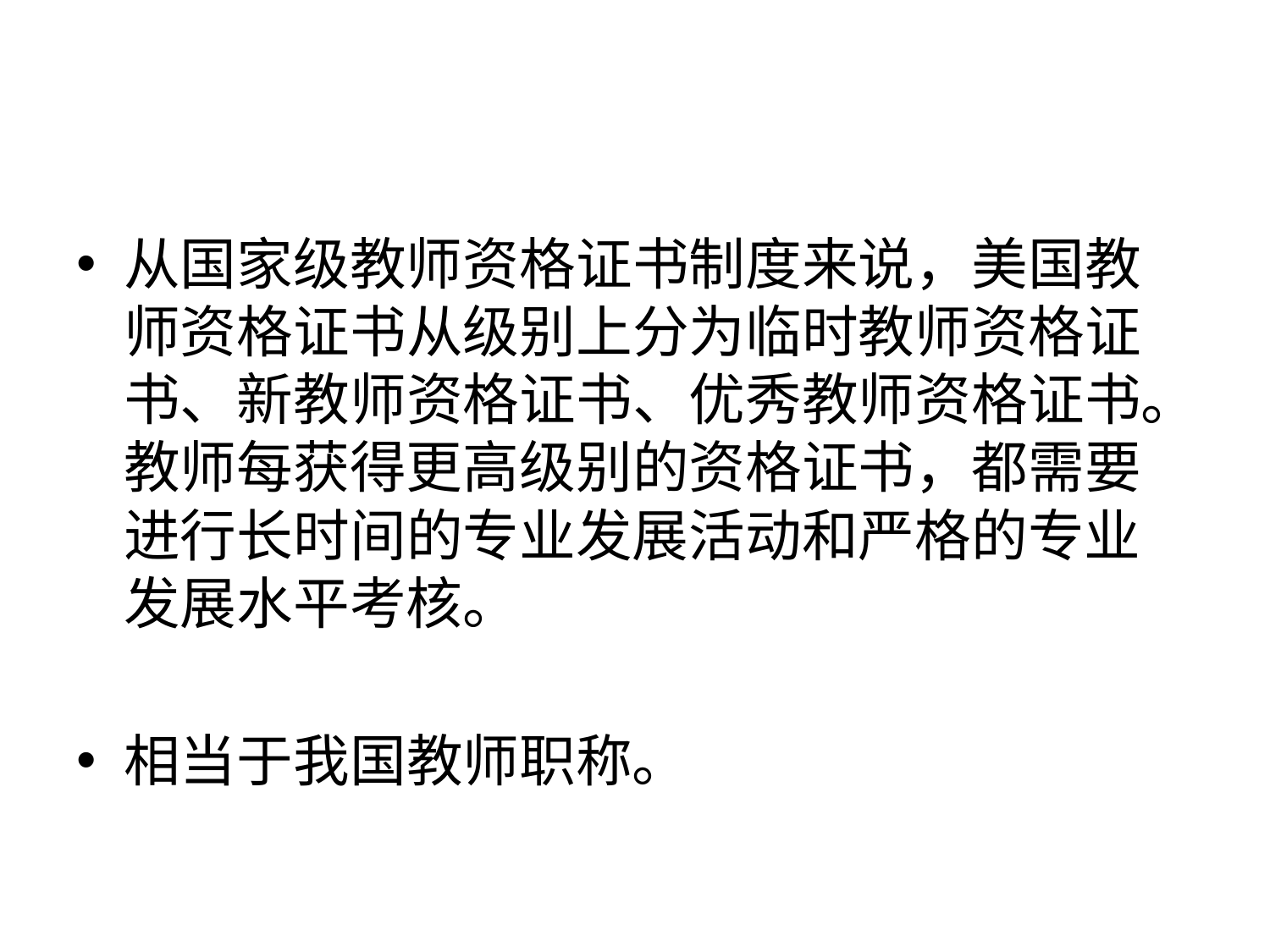

#
从国家级教师资格证书制度来说，美国教师资格证书从级别上分为临时教师资格证书、新教师资格证书、优秀教师资格证书。教师每获得更高级别的资格证书，都需要进行长时间的专业发展活动和严格的专业发展水平考核。

相当于我国教师职称。